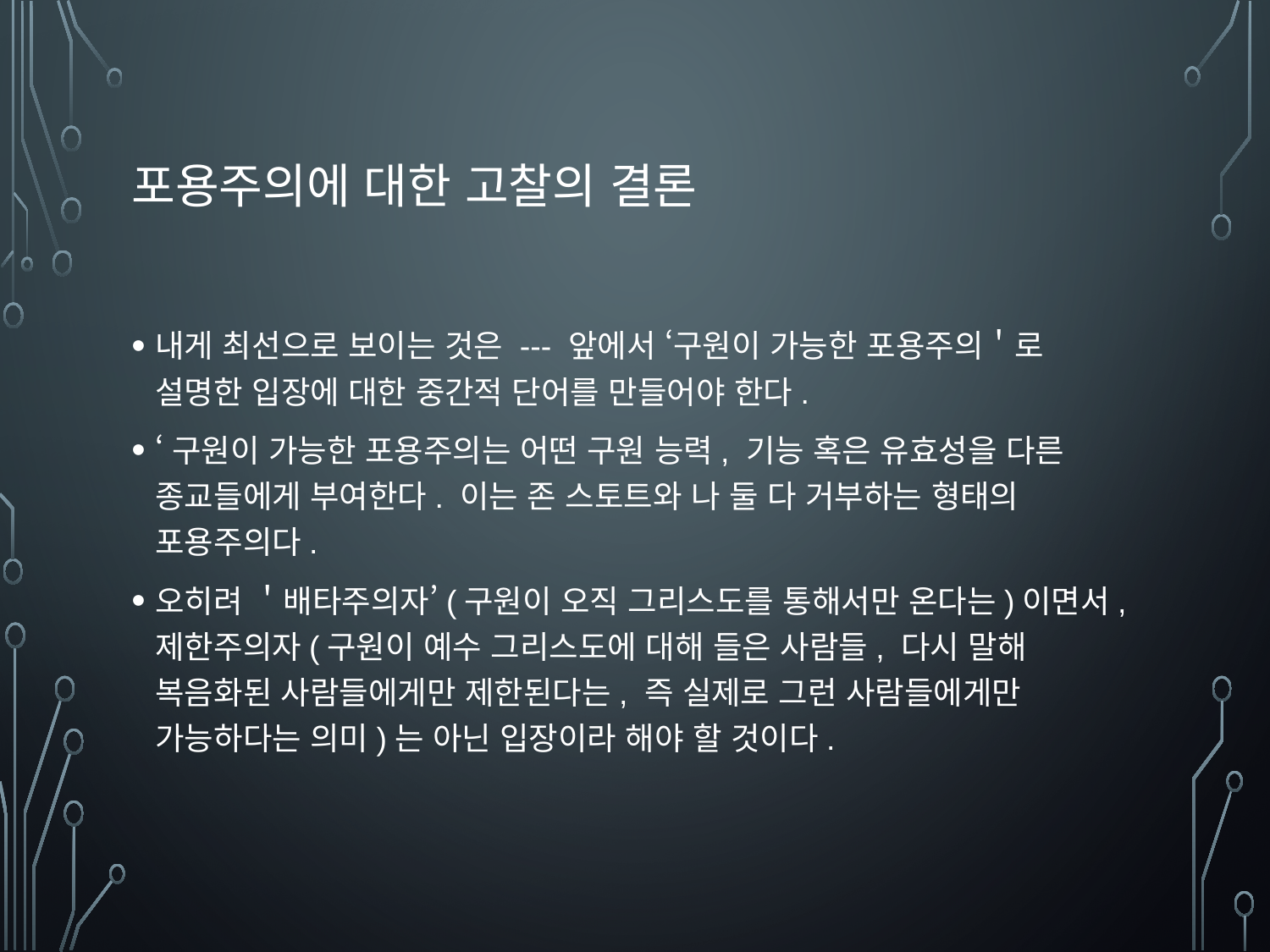

# 포용주의에 대한 고찰의 결론
내게 최선으로 보이는 것은 --- 앞에서 ‘구원이 가능한 포용주의＇로 설명한 입장에 대한 중간적 단어를 만들어야 한다.
‘구원이 가능한 포용주의는 어떤 구원 능력, 기능 혹은 유효성을 다른 종교들에게 부여한다. 이는 존 스토트와 나 둘 다 거부하는 형태의 포용주의다.
오히려 ＇배타주의자’(구원이 오직 그리스도를 통해서만 온다는)이면서, 제한주의자(구원이 예수 그리스도에 대해 들은 사람들, 다시 말해 복음화된 사람들에게만 제한된다는, 즉 실제로 그런 사람들에게만 가능하다는 의미)는 아닌 입장이라 해야 할 것이다.